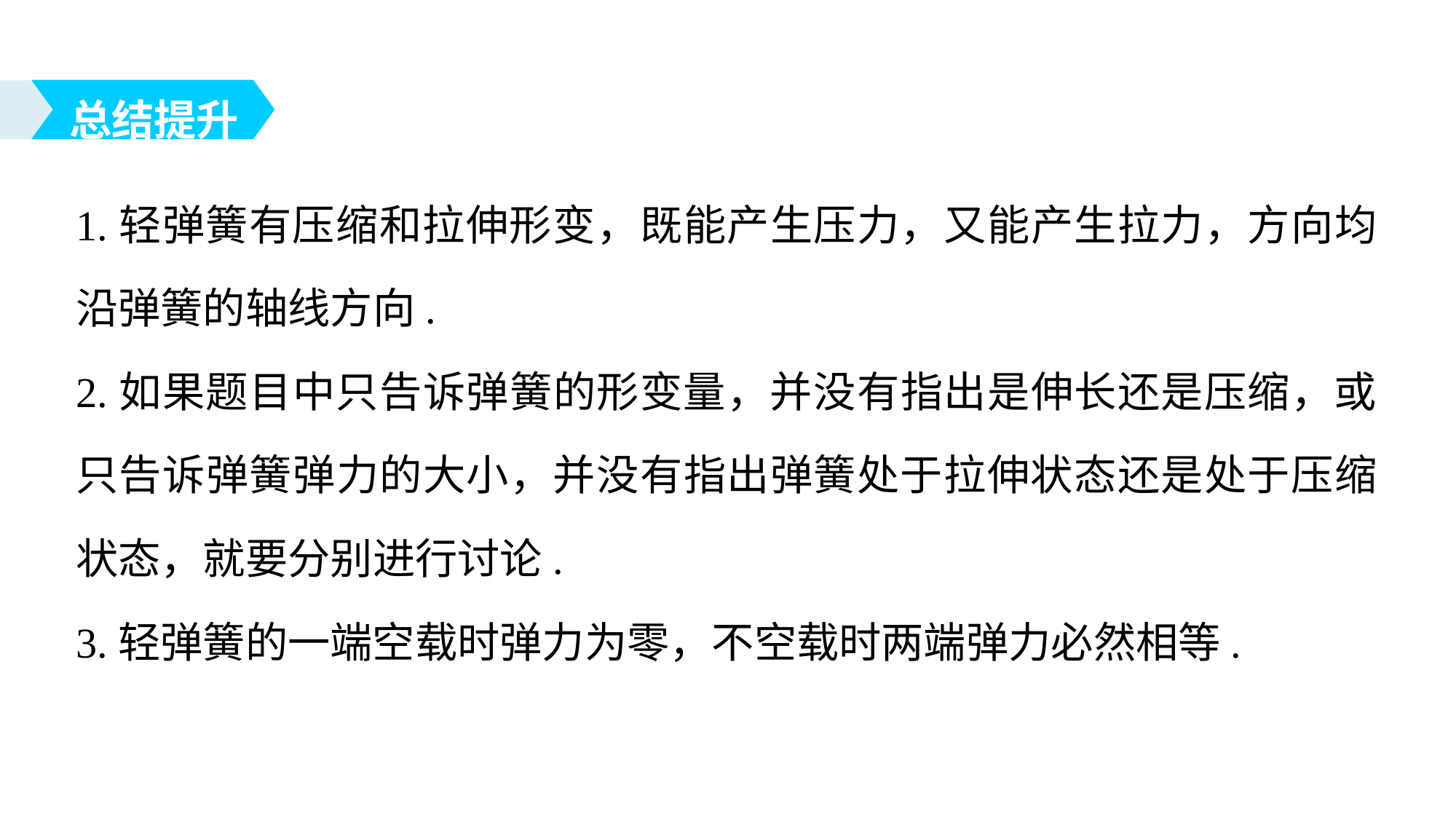

总结提升

1.轻弹簧有压缩和拉伸形变，既能产生压力，又能产生拉力，方向均沿弹簧的轴线方向.
2.如果题目中只告诉弹簧的形变量，并没有指出是伸长还是压缩，或只告诉弹簧弹力的大小，并没有指出弹簧处于拉伸状态还是处于压缩状态，就要分别进行讨论.
3.轻弹簧的一端空载时弹力为零，不空载时两端弹力必然相等.